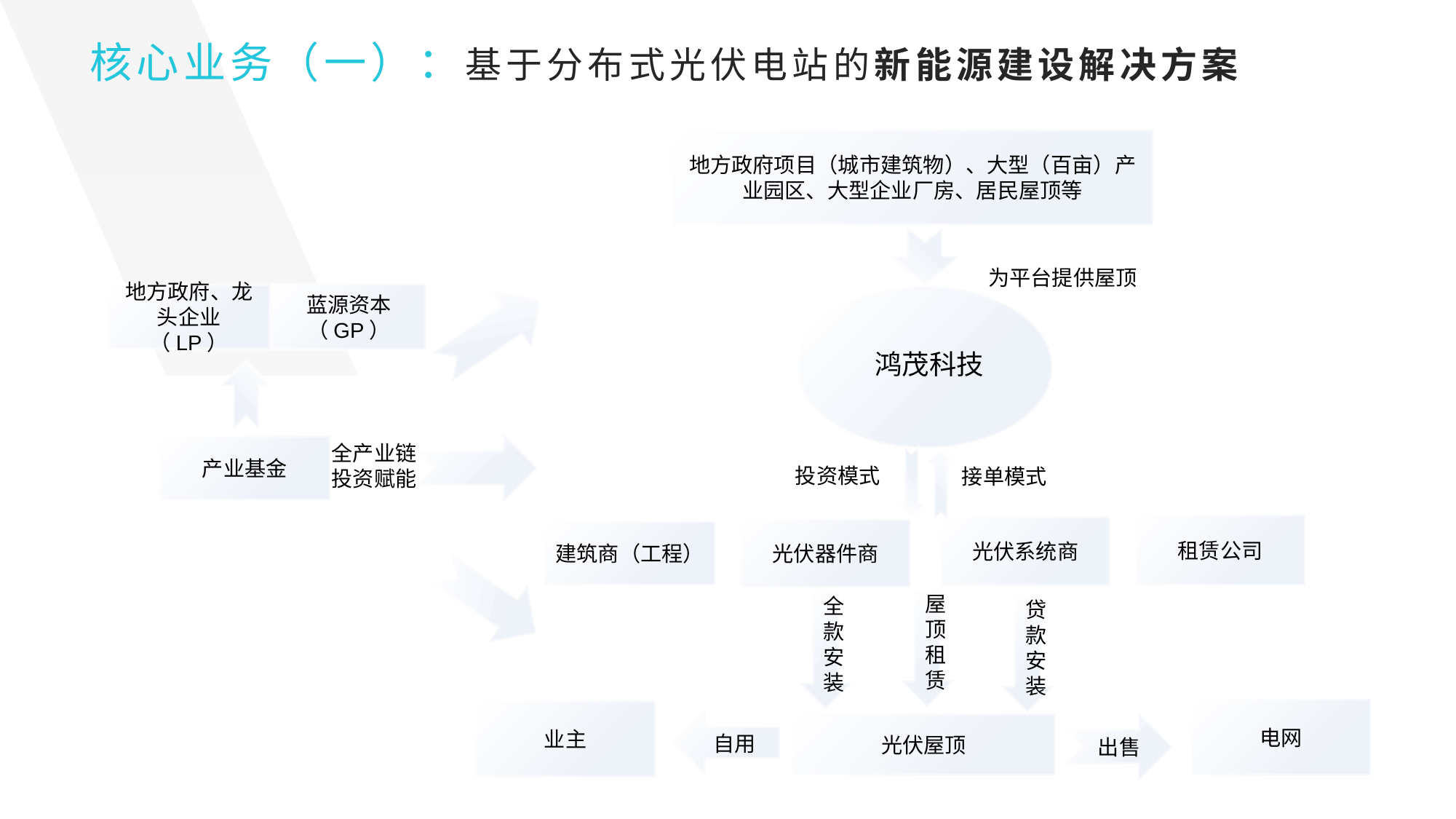

核心业务（一）：基于分布式光伏电站的新能源建设解决方案
地方政府项目（城市建筑物）、大型（百亩）产业园区、大型企业厂房、居民屋顶等

为平台提供屋顶
蓝源资本（GP）
地方政府、龙头企业（LP）

鸿茂科技

全产业链投资赋能
产业基金
投资模式
接单模式

租赁公司
光伏系统商
光伏器件商
建筑商（工程）

屋顶租赁
全款安装
贷款安装
电网
业主
自用
出售
光伏屋顶